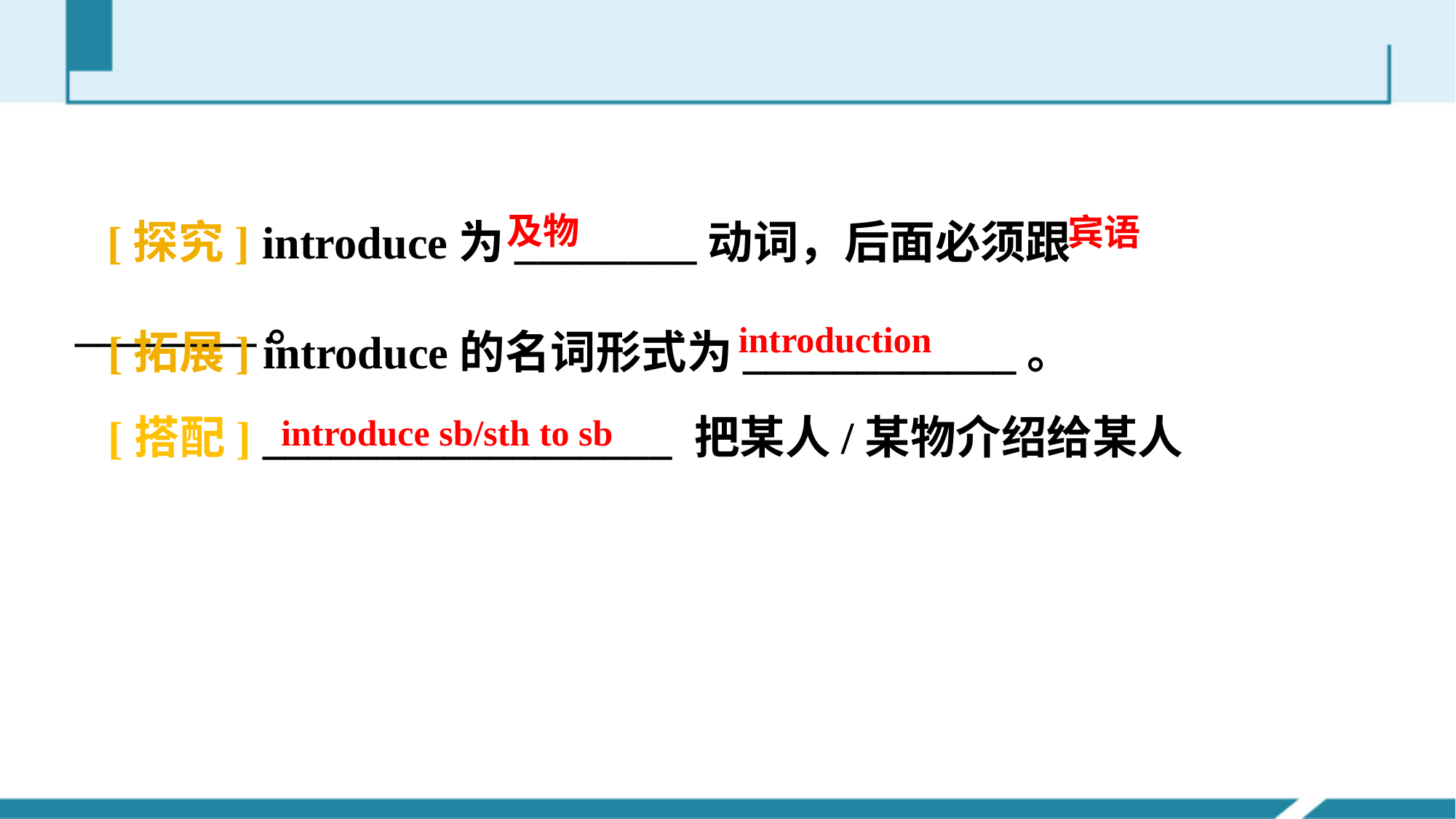

[探究] introduce为________动词，后面必须跟________。
及物
宾语
[拓展] introduce的名词形式为____________。
introduction
[搭配] __________________ 把某人/某物介绍给某人
introduce sb/sth to sb